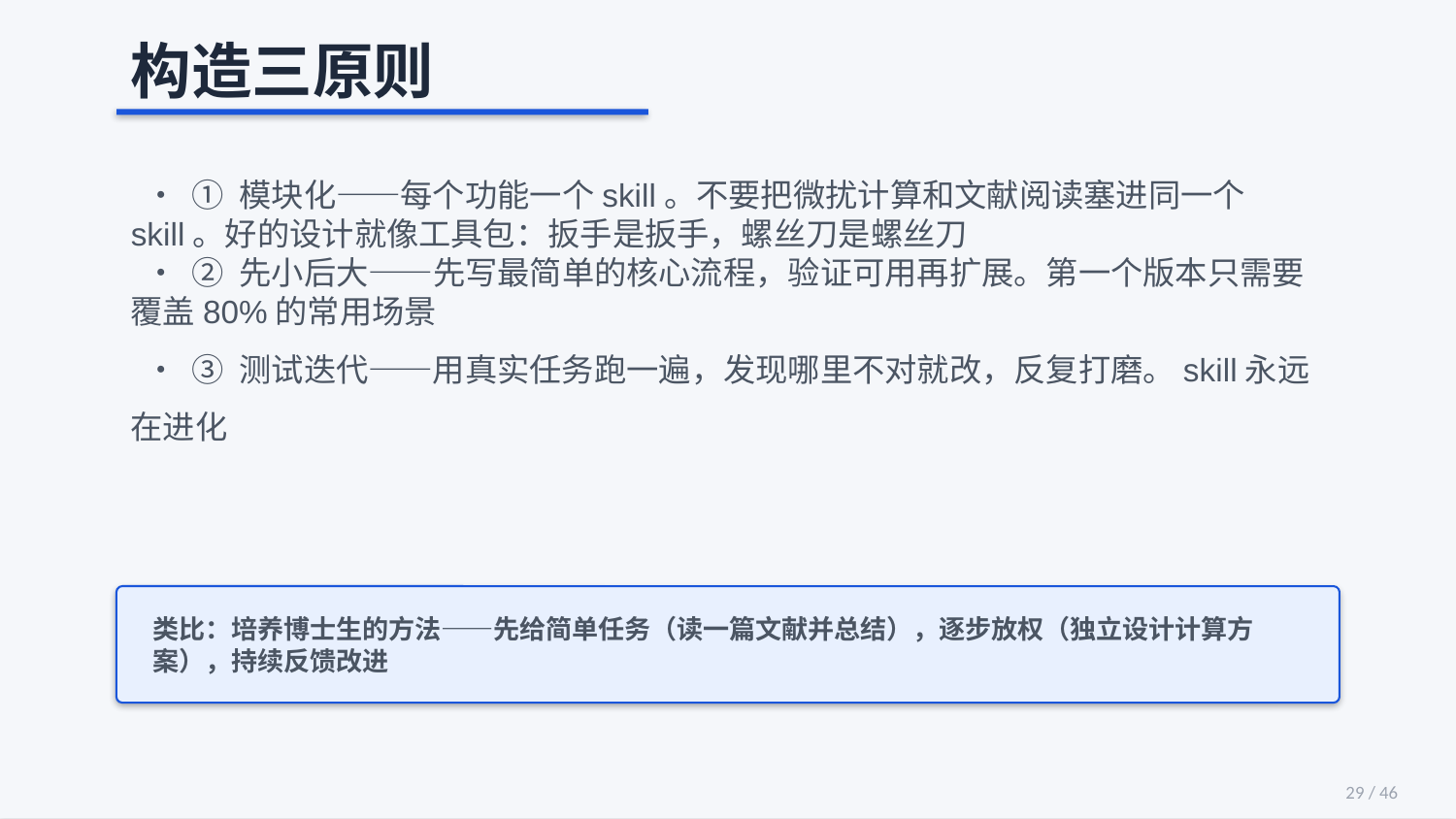

构造三原则

  •  ① 模块化——每个功能一个skill。不要把微扰计算和文献阅读塞进同一个skill。好的设计就像工具包：扳手是扳手，螺丝刀是螺丝刀
  •  ② 先小后大——先写最简单的核心流程，验证可用再扩展。第一个版本只需要覆盖80%的常用场景
  •  ③ 测试迭代——用真实任务跑一遍，发现哪里不对就改，反复打磨。skill永远在进化

类比：培养博士生的方法——先给简单任务（读一篇文献并总结），逐步放权（独立设计计算方案），持续反馈改进
29 / 46